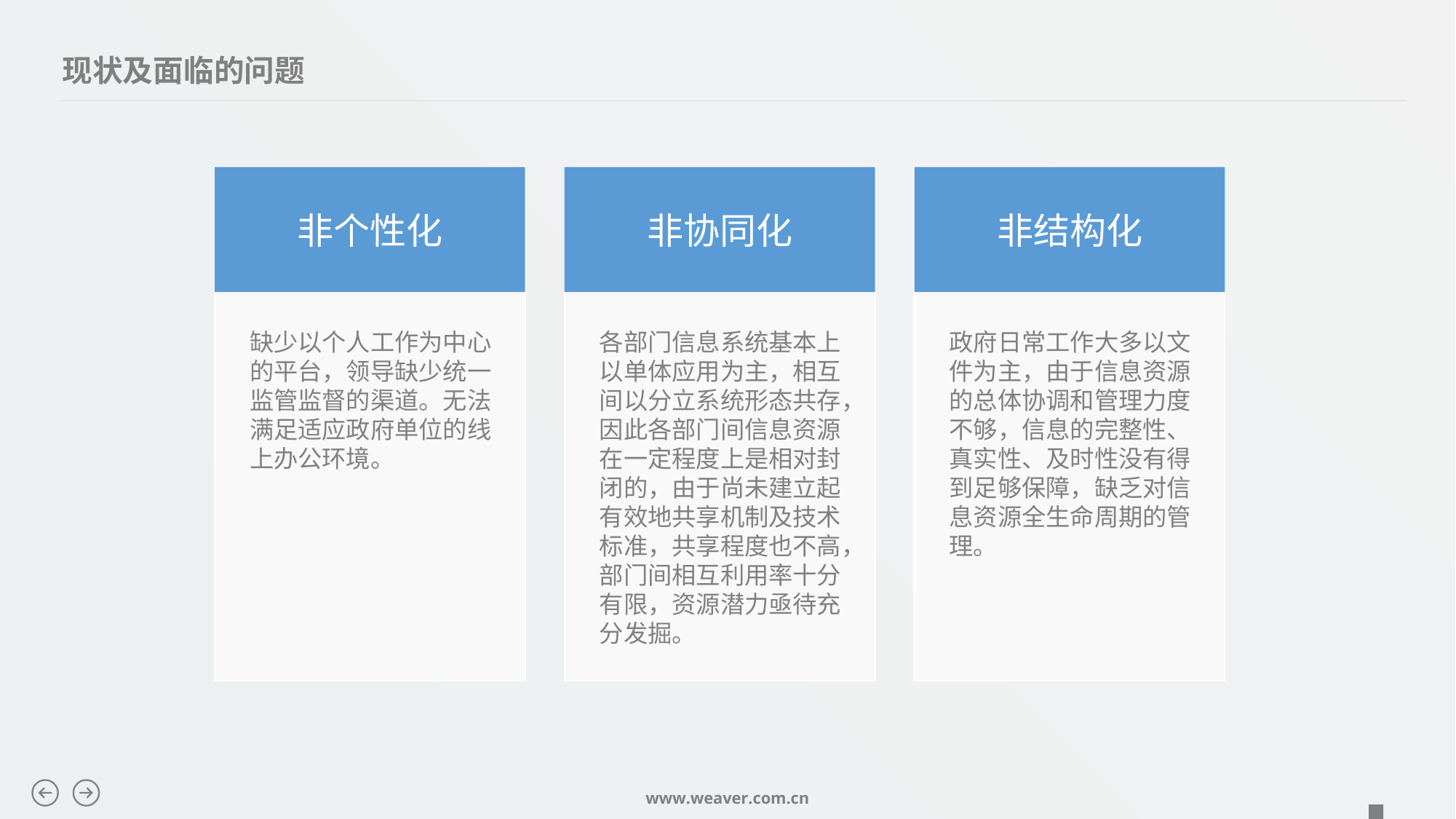

现状及面临的问题

非个性化

非协同化

非结构化
缺少以个人工作为中心的平台，领导缺少统一监管监督的渠道。无法满足适应政府单位的线上办公环境。
各部门信息系统基本上以单体应用为主，相互间以分立系统形态共存，因此各部门间信息资源在一定程度上是相对封闭的，由于尚未建立起有效地共享机制及技术标准，共享程度也不高，部门间相互利用率十分有限，资源潜力亟待充分发掘。
政府日常工作大多以文件为主，由于信息资源的总体协调和管理力度不够，信息的完整性、真实性、及时性没有得到足够保障，缺乏对信息资源全生命周期的管理。